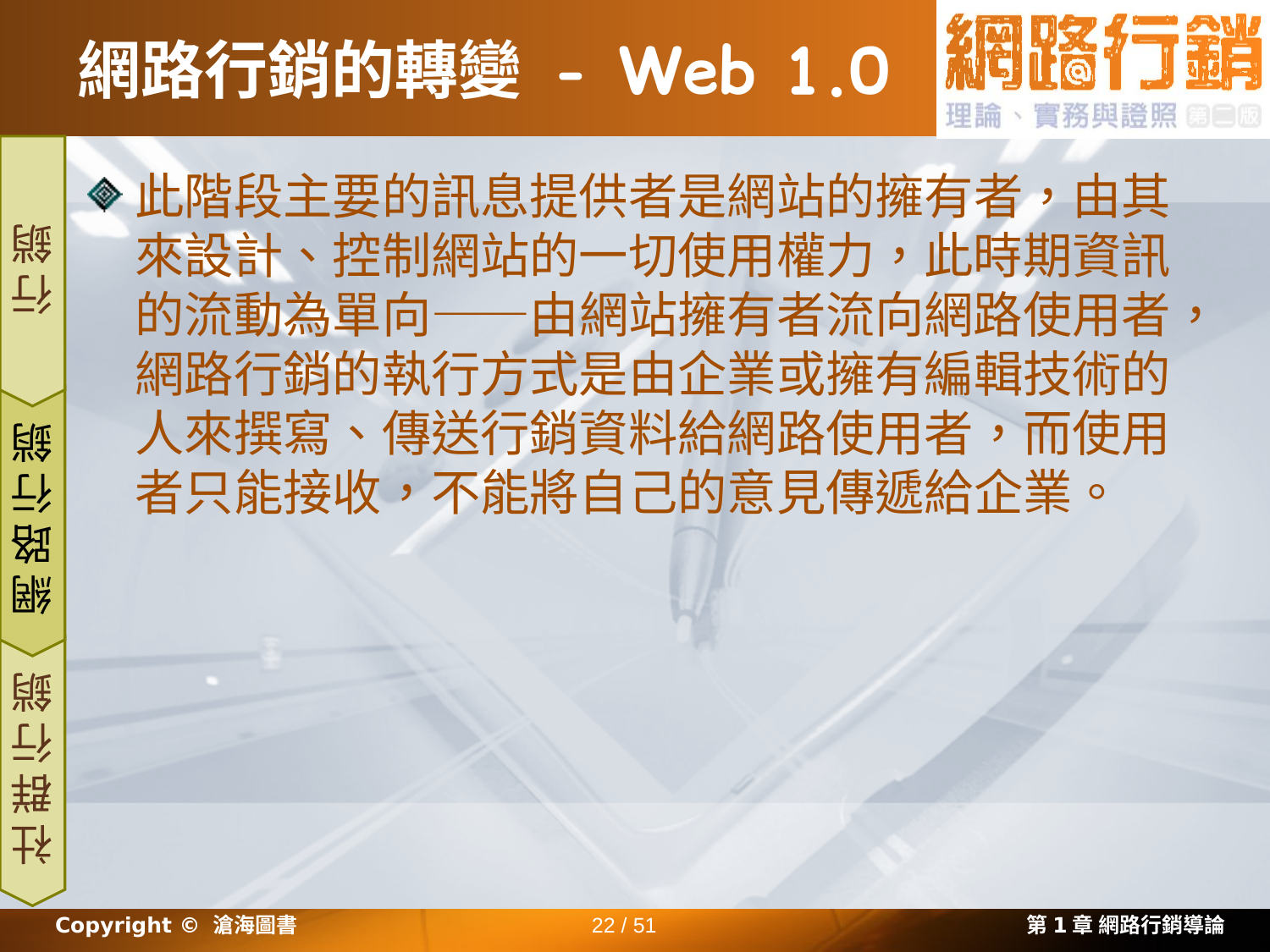

# 網路行銷的轉變 - Web 1.0
此階段主要的訊息提供者是網站的擁有者，由其來設計、控制網站的一切使用權力，此時期資訊的流動為單向——由網站擁有者流向網路使用者，網路行銷的執行方式是由企業或擁有編輯技術的人來撰寫、傳送行銷資料給網路使用者，而使用者只能接收，不能將自己的意見傳遞給企業。
行銷
網路行銷
社群行銷
Copyright © 滄海圖書
22 / 51
第1章 網路行銷導論